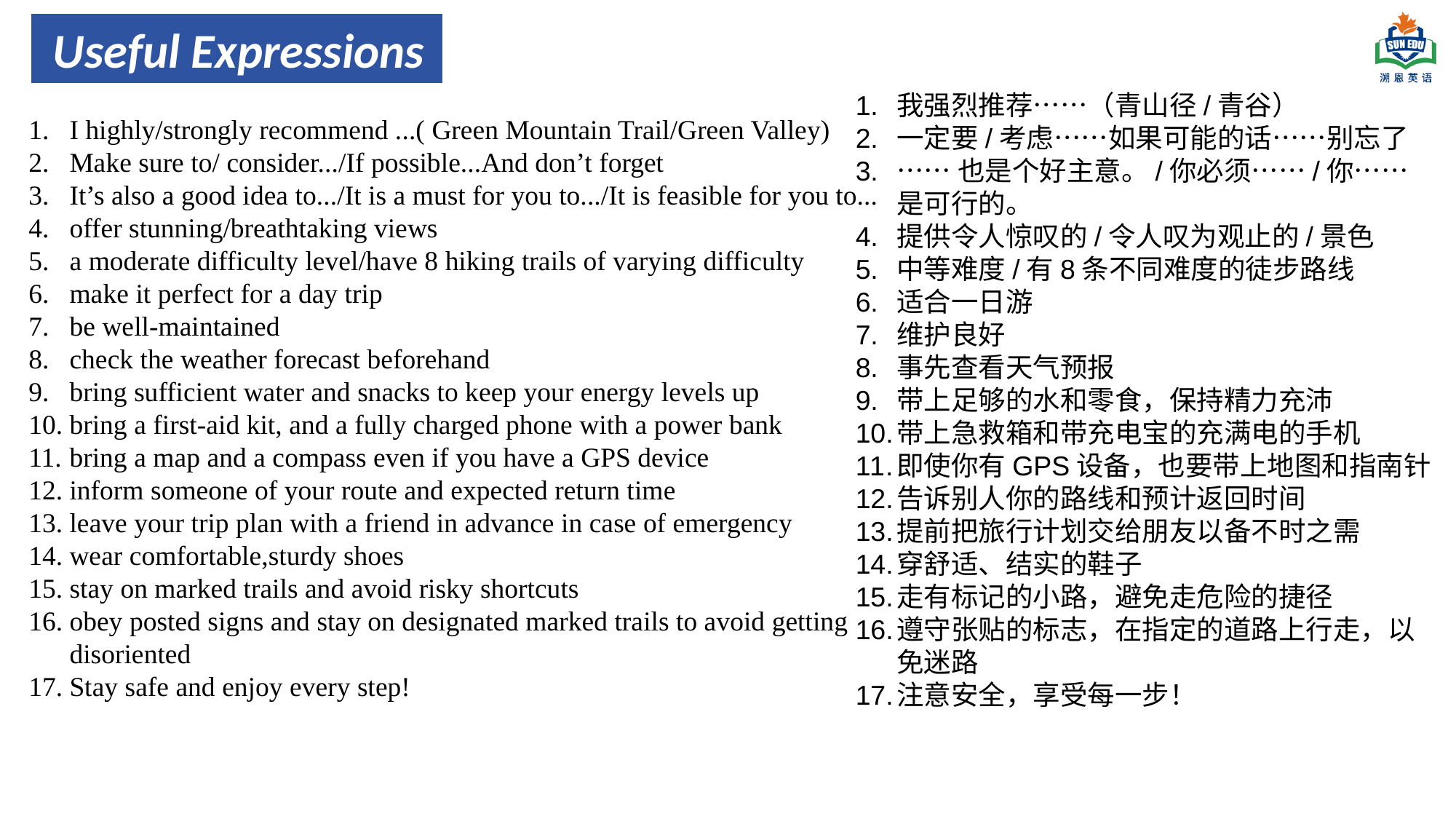

Useful Expressions
我强烈推荐……（青山径/青谷）
一定要/考虑……如果可能的话……别忘了
……也是个好主意。/你必须……/你……是可行的。
提供令人惊叹的/令人叹为观止的/景色
中等难度/有8条不同难度的徒步路线
适合一日游
维护良好
事先查看天气预报
带上足够的水和零食，保持精力充沛
带上急救箱和带充电宝的充满电的手机
即使你有GPS设备，也要带上地图和指南针
告诉别人你的路线和预计返回时间
提前把旅行计划交给朋友以备不时之需
穿舒适、结实的鞋子
走有标记的小路，避免走危险的捷径
遵守张贴的标志，在指定的道路上行走，以免迷路
注意安全，享受每一步！
I highly/strongly recommend ...( Green Mountain Trail/Green Valley)
Make sure to/ consider.../If possible...And don’t forget
It’s also a good idea to.../It is a must for you to.../It is feasible for you to...
offer stunning/breathtaking views
a moderate difficulty level/have 8 hiking trails of varying difficulty
make it perfect for a day trip
be well-maintained
check the weather forecast beforehand
bring sufficient water and snacks to keep your energy levels up
bring a first-aid kit, and a fully charged phone with a power bank
bring a map and a compass even if you have a GPS device
inform someone of your route and expected return time
leave your trip plan with a friend in advance in case of emergency
wear comfortable,sturdy shoes
stay on marked trails and avoid risky shortcuts
obey posted signs and stay on designated marked trails to avoid getting disoriented
Stay safe and enjoy every step!